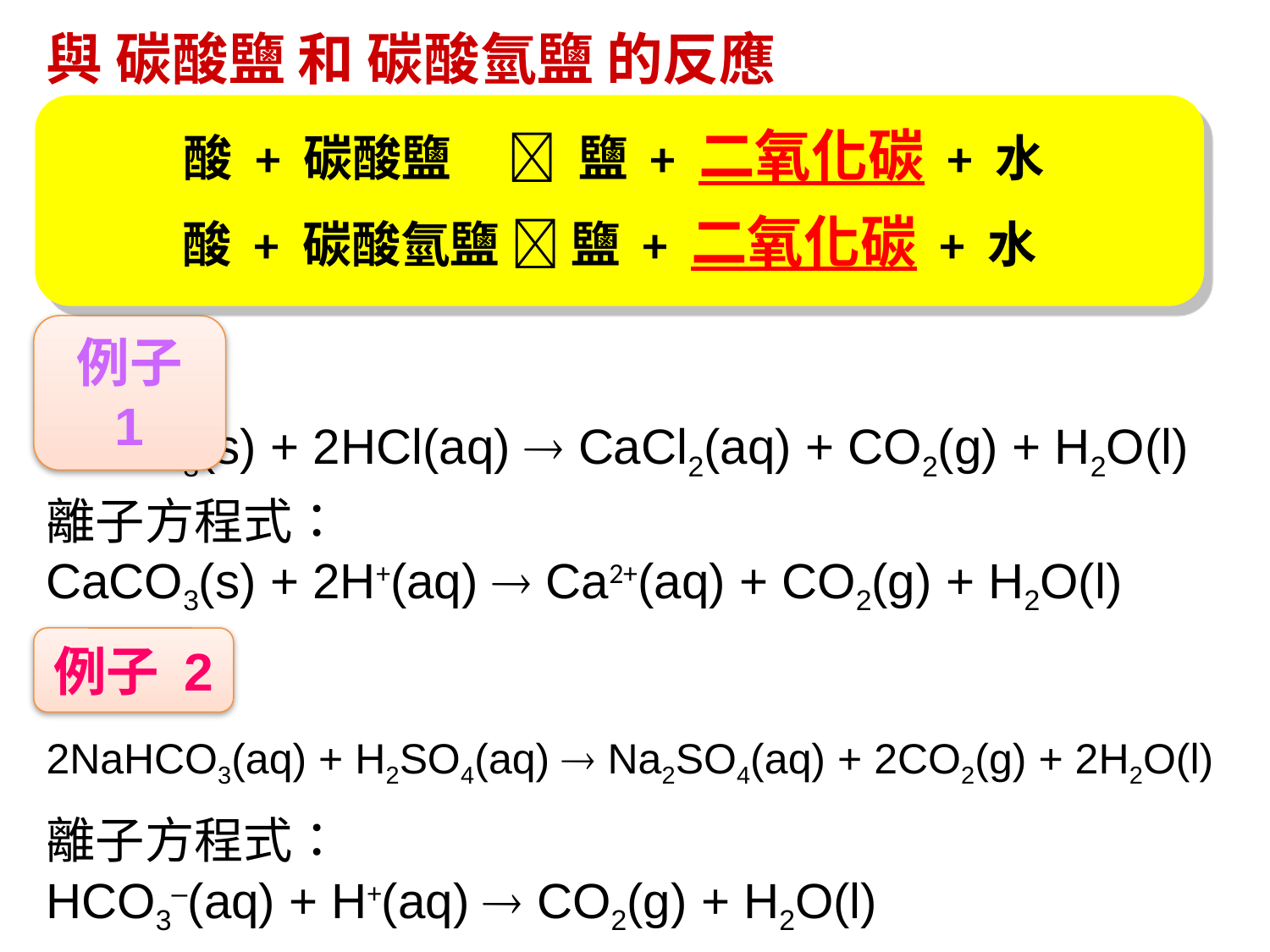

與 碳酸鹽 和 碳酸氫鹽 的反應

酸 + 碳酸鹽     →  鹽 + 二氧化碳 + 水
酸 + 碳酸氫鹽 → 鹽 + 二氧化碳 + 水
例子 1
CaCO3(s) + 2HCl(aq) → CaCl2(aq) + CO2(g) + H2O(l)
離子方程式：
CaCO3(s) + 2H+(aq) → Ca2+(aq) + CO2(g) + H2O(l)
例子 2
2NaHCO3(aq) + H2SO4(aq) → Na2SO4(aq) + 2CO2(g) + 2H2O(l)
離子方程式：
HCO3–(aq) + H+(aq) → CO2(g) + H2O(l)